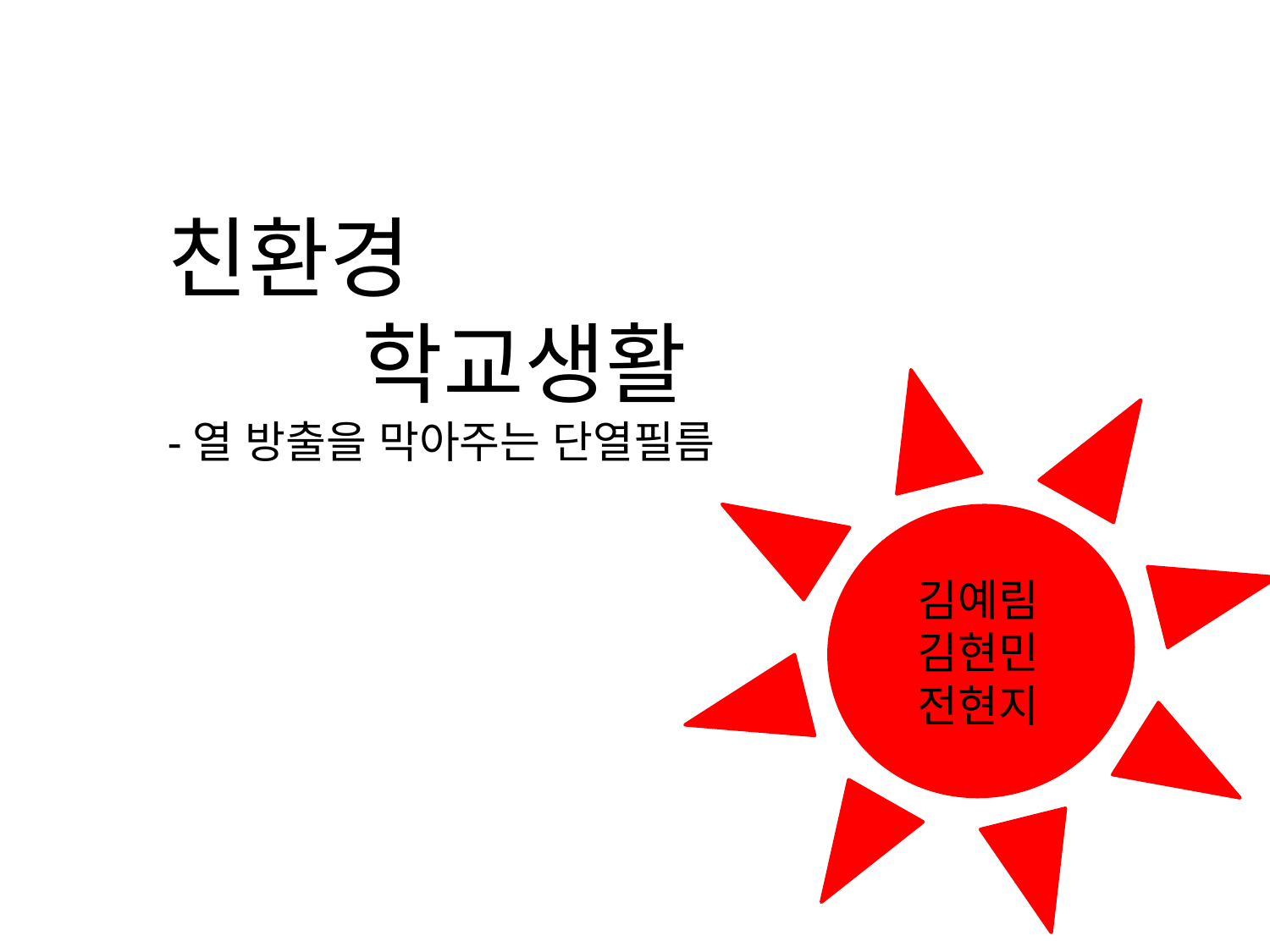

친환경
       학교생활
-열 방출을 막아주는 단열필름

김예림
김현민
전현지